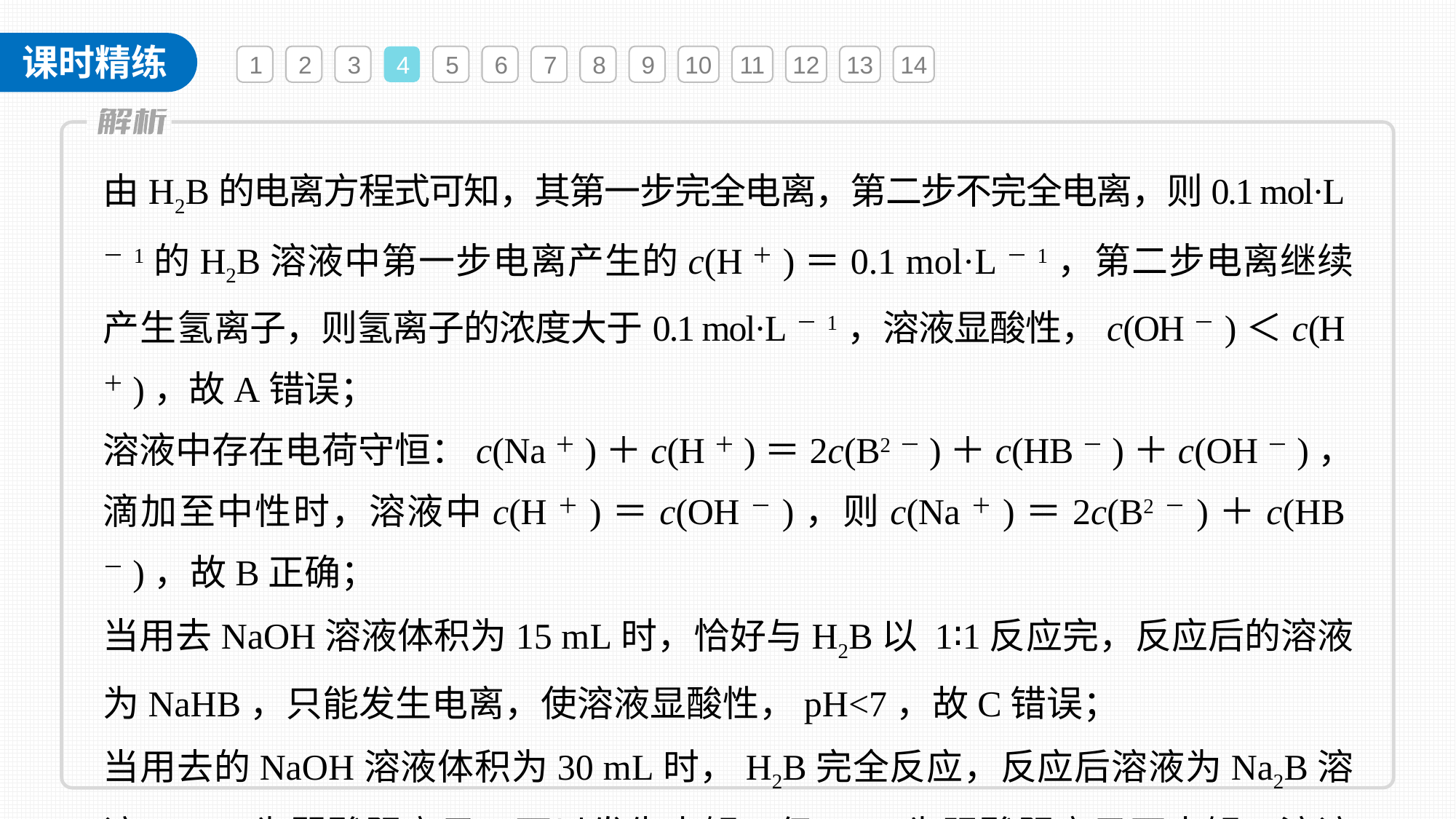

1
2
3
4
5
6
7
8
9
10
11
12
13
14

由H2B的电离方程式可知，其第一步完全电离，第二步不完全电离，则0.1 mol·L－1的H2B溶液中第一步电离产生的c(H＋)＝0.1 mol·L－1，第二步电离继续产生氢离子，则氢离子的浓度大于0.1 mol·L－1，溶液显酸性，c(OH－)＜c(H＋)，故A错误；
溶液中存在电荷守恒：c(Na＋)＋c(H＋)＝2c(B2－)＋c(HB－)＋c(OH－)，滴加至中性时，溶液中c(H＋)＝c(OH－)，则c(Na＋)＝2c(B2－)＋c(HB－)，故B正确；
当用去NaOH溶液体积为15 mL时，恰好与H2B以 1∶1反应完，反应后的溶液为NaHB，只能发生电离，使溶液显酸性，pH<7，故C错误；
当用去的NaOH溶液体积为30 mL时，H2B完全反应，反应后溶液为Na2B溶液，B2－为弱酸阴离子，可以发生水解，但HB－为强酸阴离子不水解，溶液中不存在H2B，故D错误。